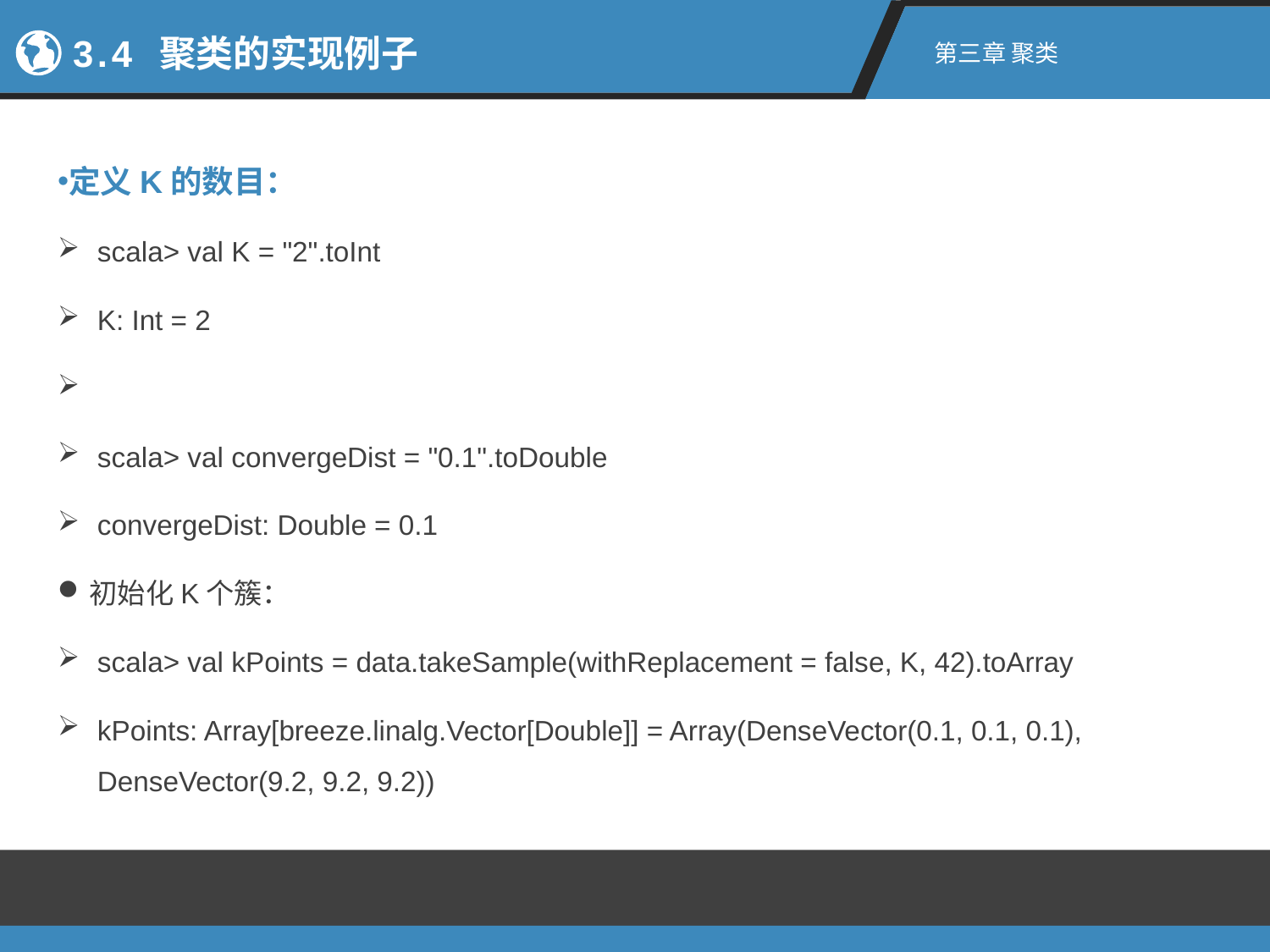

3.4 聚类的实现例子

第三章 聚类
定义K的数目：
scala> val K = "2".toInt
K: Int = 2

scala> val convergeDist = "0.1".toDouble
convergeDist: Double = 0.1
初始化K个簇：
scala> val kPoints = data.takeSample(withReplacement = false, K, 42).toArray
kPoints: Array[breeze.linalg.Vector[Double]] = Array(DenseVector(0.1, 0.1, 0.1), DenseVector(9.2, 9.2, 9.2))